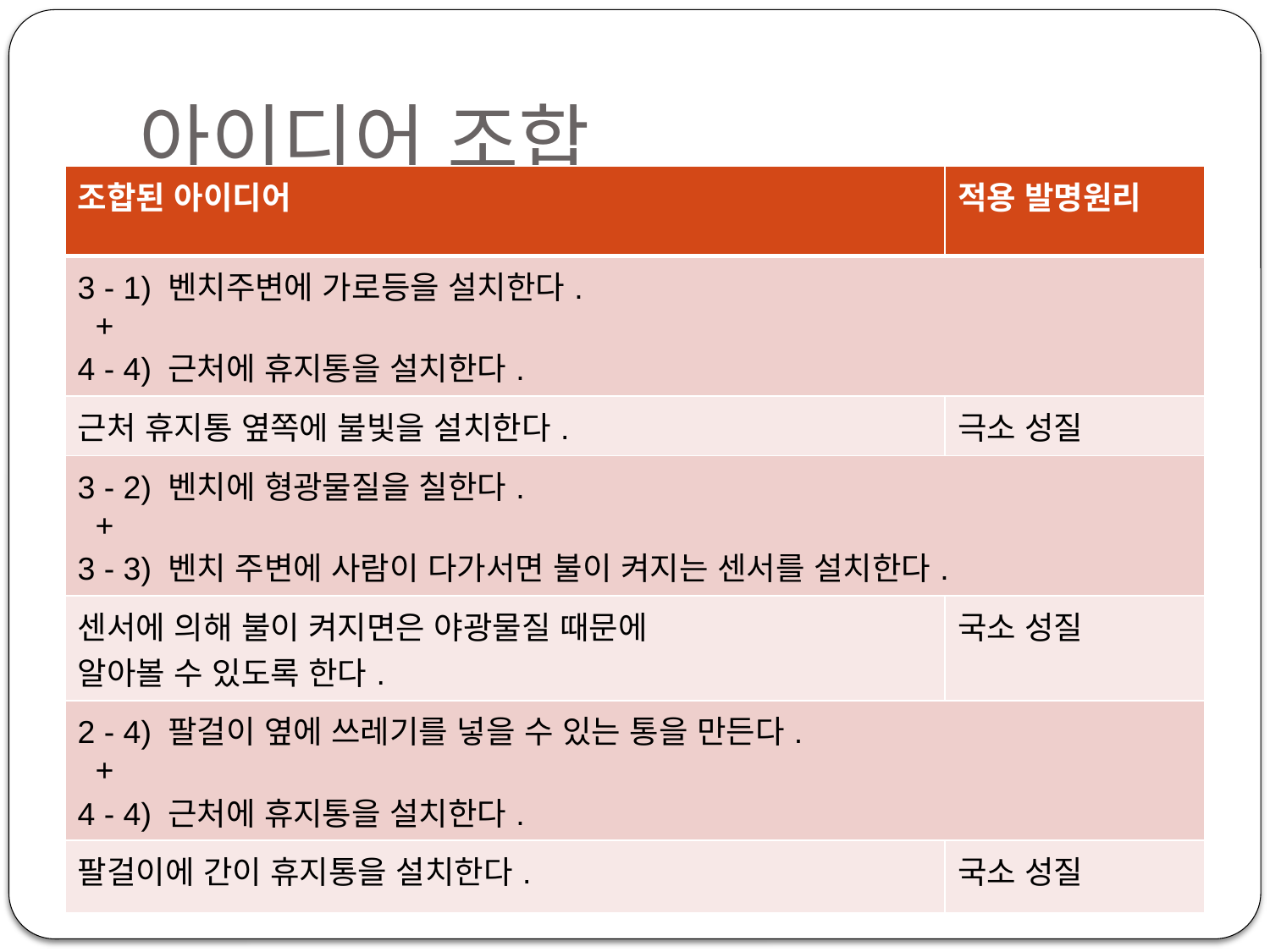

# 아이디어 조합
| 조합된 아이디어 | 적용 발명원리 |
| --- | --- |
| 3 - 1) 벤치주변에 가로등을 설치한다. + 4 - 4) 근처에 휴지통을 설치한다. |  |
| 근처 휴지통 옆쪽에 불빛을 설치한다. | 극소 성질 |
| 3 - 2) 벤치에 형광물질을 칠한다. + 3 - 3) 벤치 주변에 사람이 다가서면 불이 켜지는 센서를 설치한다. |  |
| 센서에 의해 불이 켜지면은 야광물질 때문에 알아볼 수 있도록 한다. | 국소 성질 |
| 2 - 4) 팔걸이 옆에 쓰레기를 넣을 수 있는 통을 만든다. + 4 - 4) 근처에 휴지통을 설치한다. |  |
| 팔걸이에 간이 휴지통을 설치한다. | 국소 성질 |